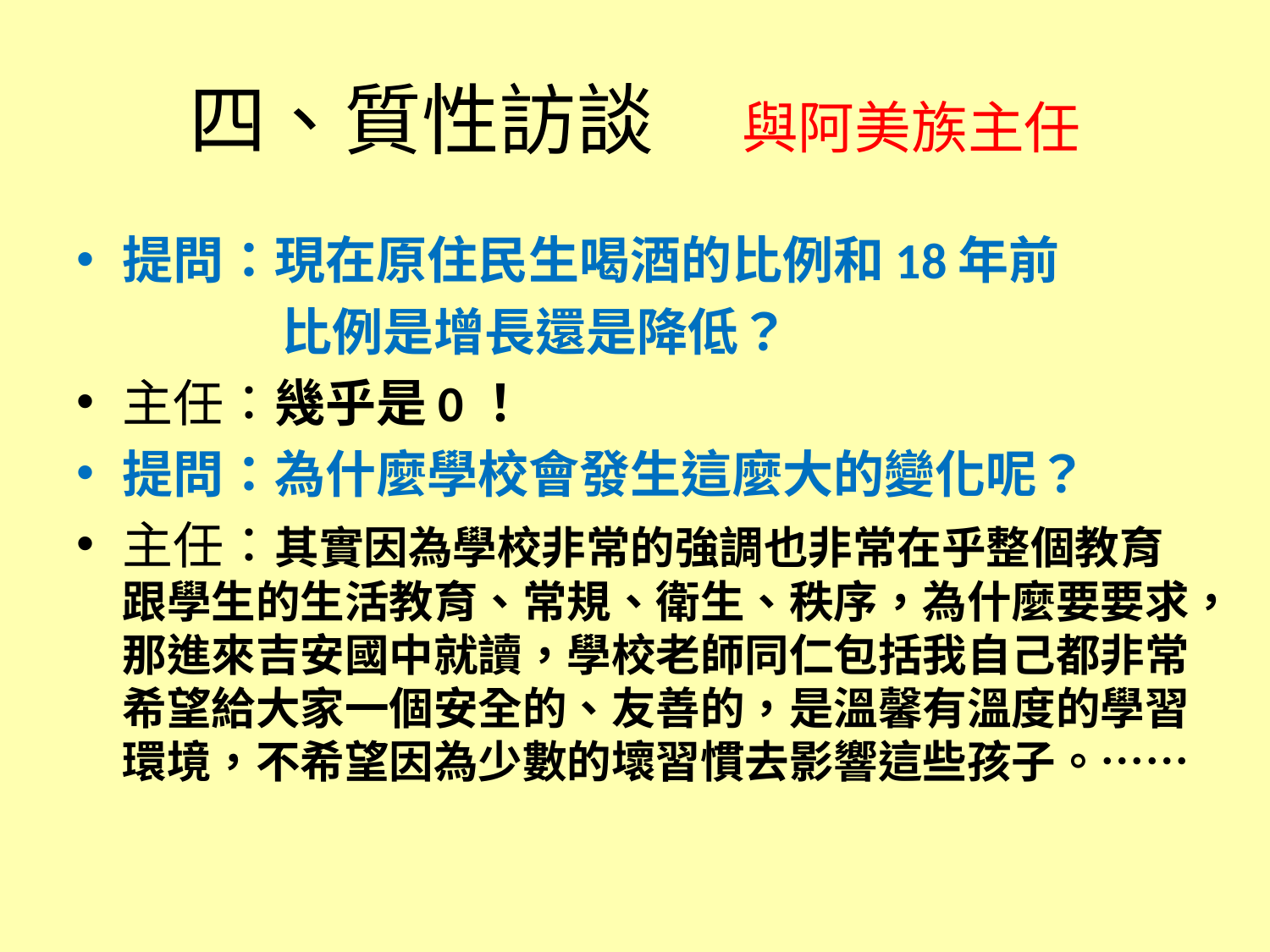

# 四、質性訪談     與阿美族主任
提問：現在原住民生喝酒的比例和18年前
                 比例是增長還是降低？
主任：幾乎是0！
提問：為什麼學校會發生這麼大的變化呢？
主任：其實因為學校非常的強調也非常在乎整個教育跟學生的生活教育、常規、衛生、秩序，為什麼要要求，那進來吉安國中就讀，學校老師同仁包括我自己都非常希望給大家一個安全的、友善的，是溫馨有溫度的學習環境，不希望因為少數的壞習慣去影響這些孩子。……